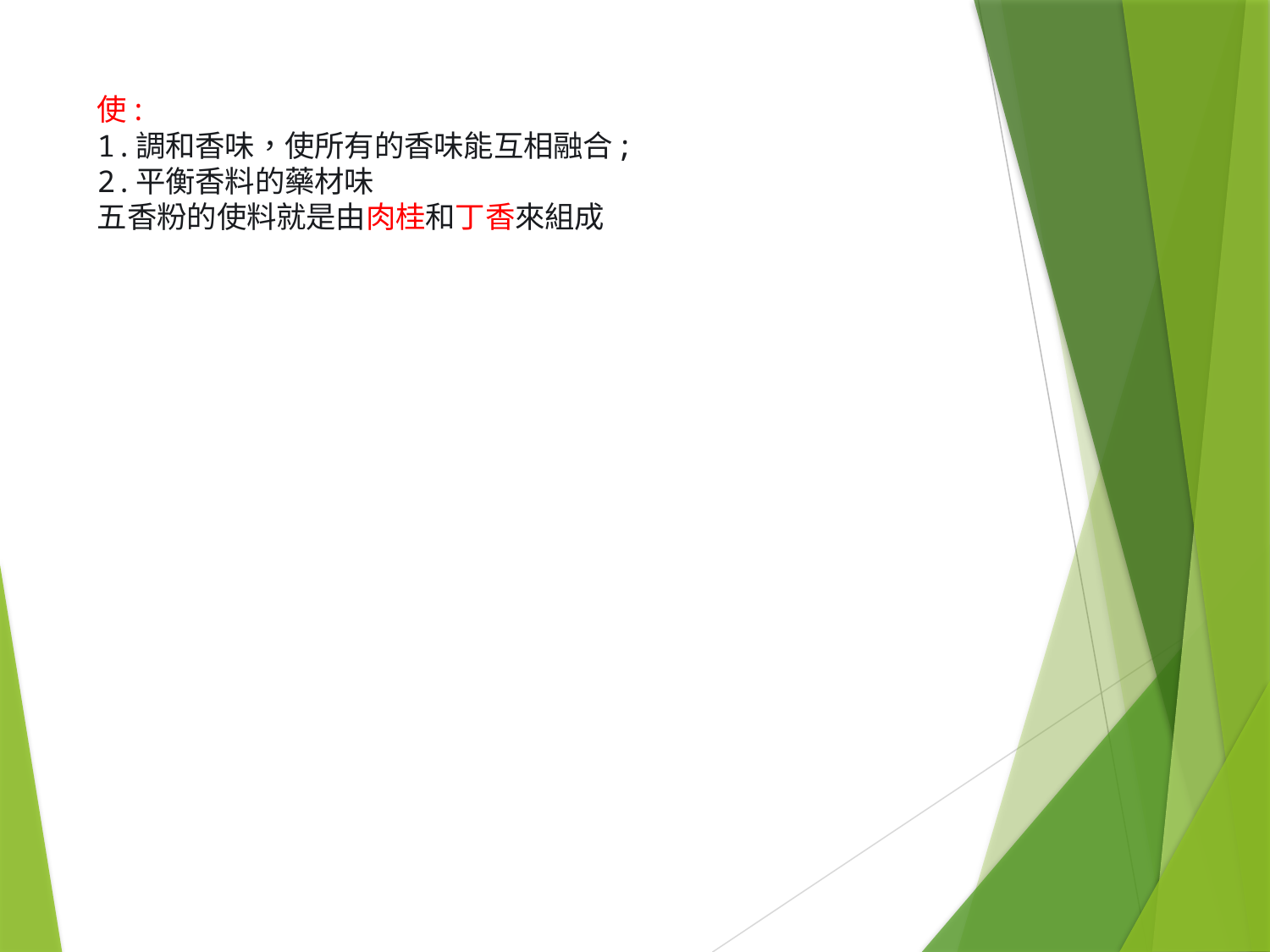

# 使: 1.調和香味，使所有的香味能互相融合; 2.平衡香料的藥材味 五香粉的使料就是由肉桂和丁香來組成